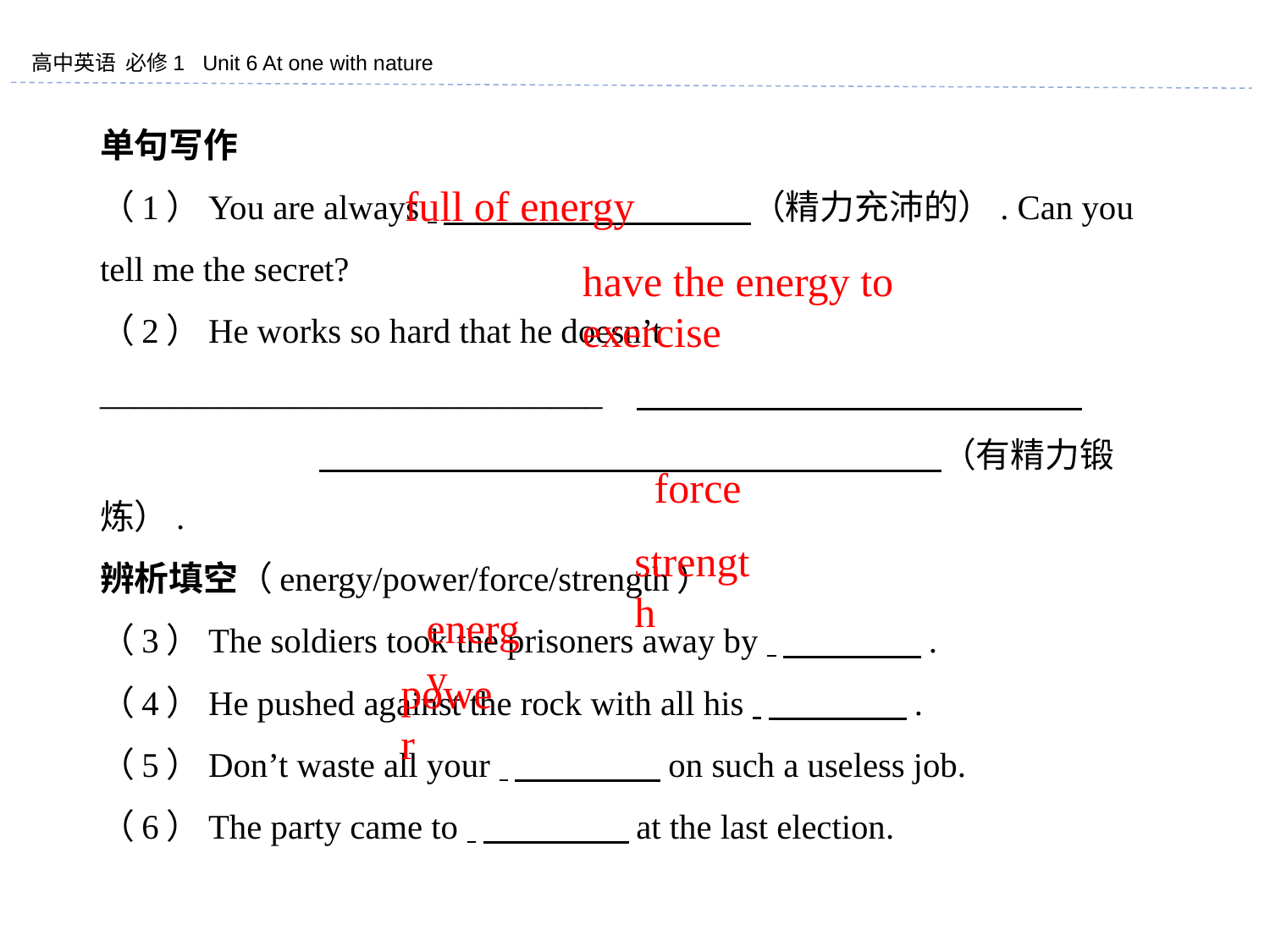

单句写作
（1）You are always  　　　　  　　　　  （精力充沛的）. Can you tell me the secret?
（2）He works so hard that he doesn’t _____________________________   　　　　  　　　　  　　　　                                         　　　　  　　　　  　　　　  　　　　  （有精力锻炼）.
辨析填空（energy/power/force/strength）
（3）The soldiers took the prisoners away by  　　　　.
（4）He pushed against the rock with all his  　　　　.
（5）Don’t waste all your  　　　　 on such a useless job.
（6）The party came to  　　　　 at the last election.

full of energy
have the energy to exercise
force
strength
energy
power